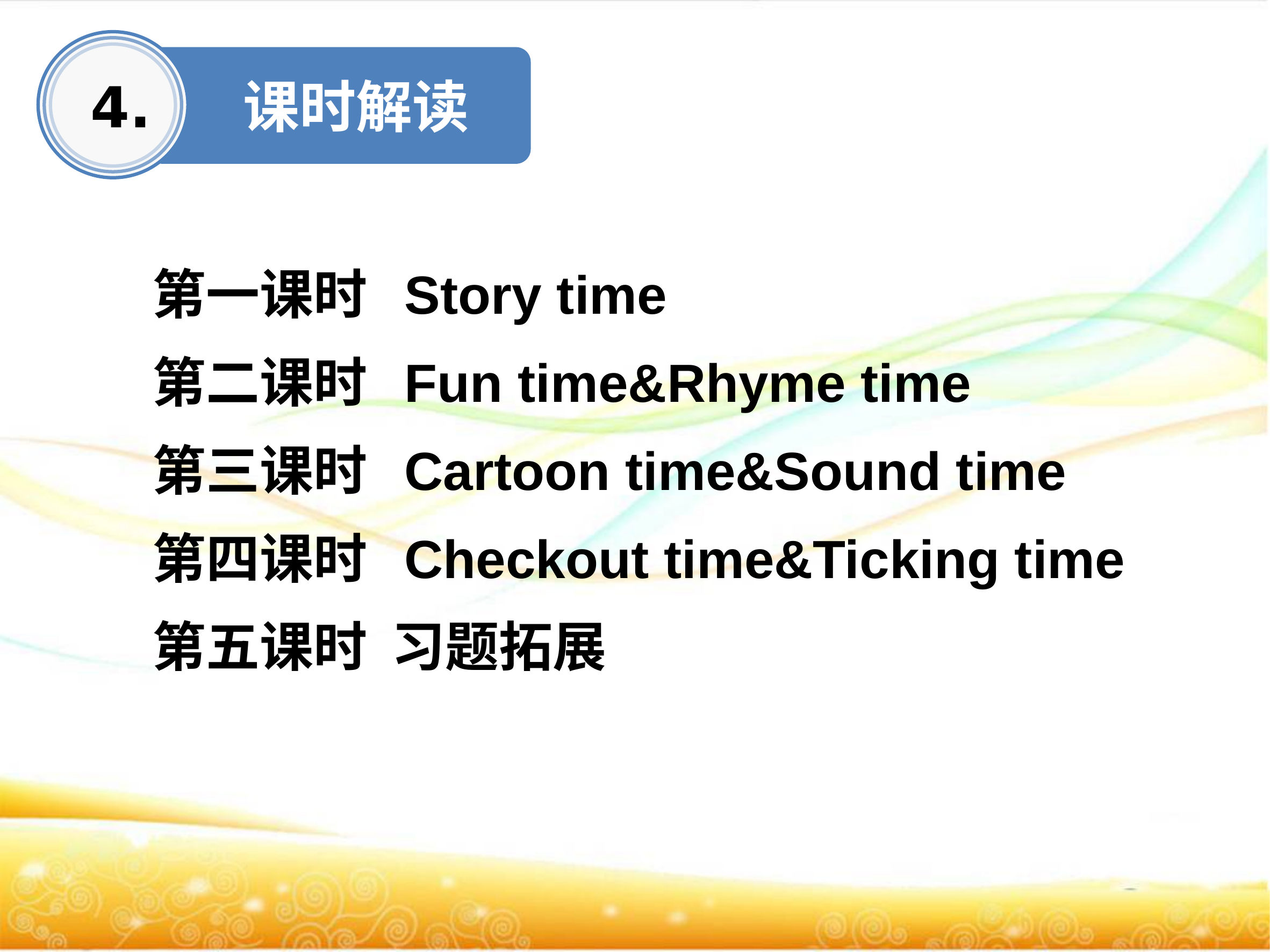

4.    课时解读

第一课时  Story time
第二课时  Fun time&Rhyme time
第三课时  Cartoon time&Sound time
第四课时  Checkout time&Ticking time
第五课时  习题拓展